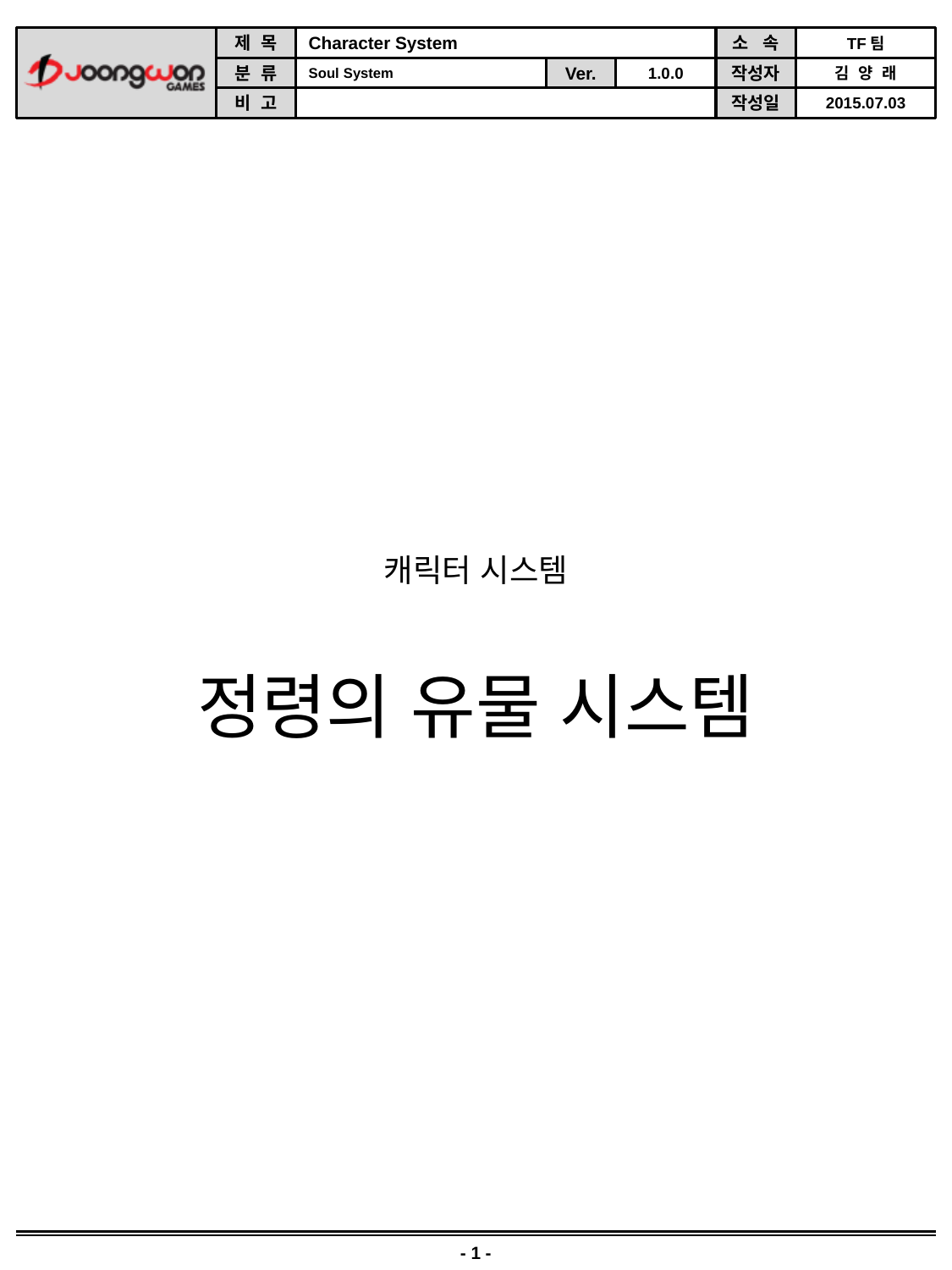

캐릭터 시스템

정령의 유물 시스템
- 1 -